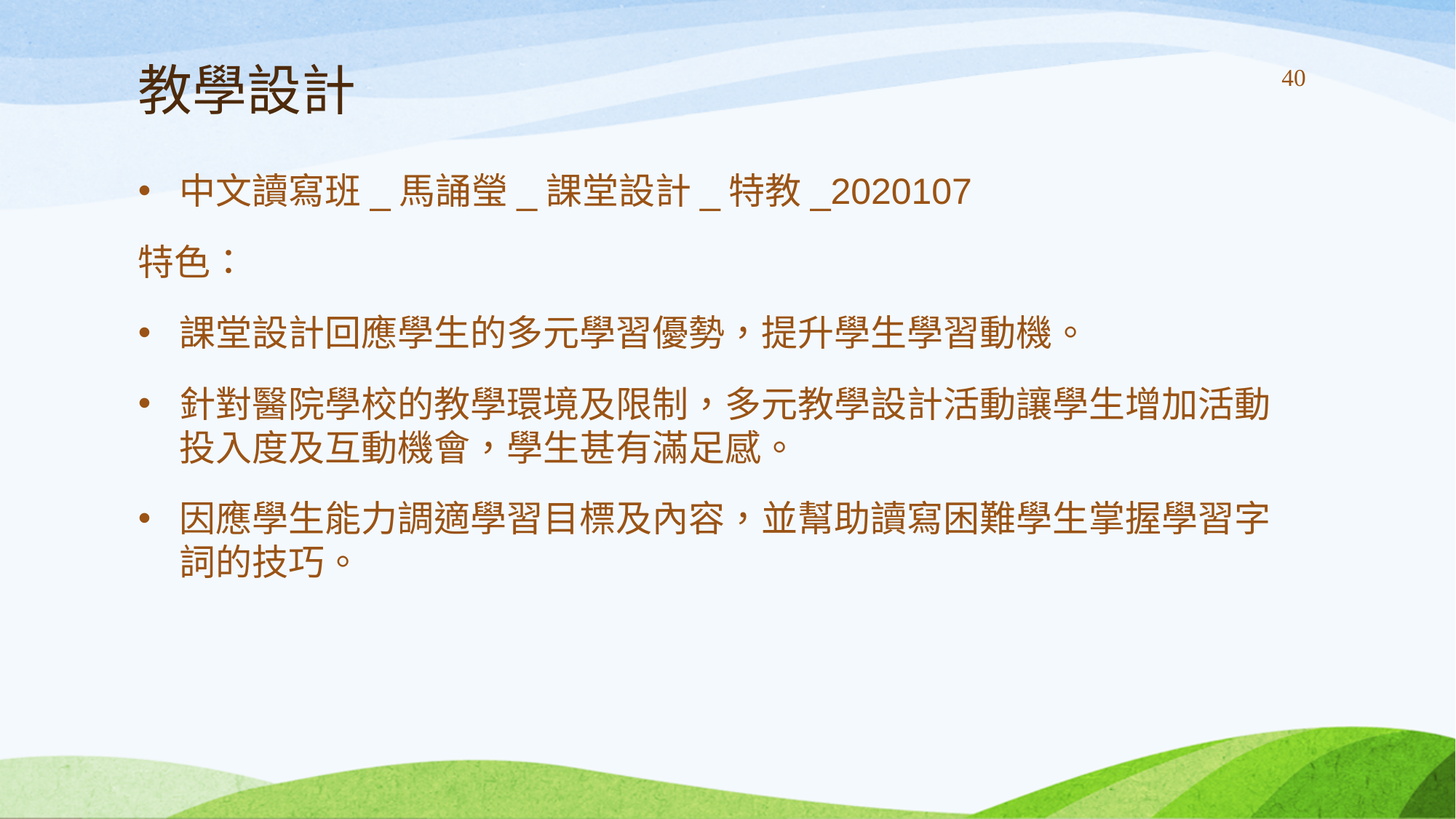

# 教學設計
40
中文讀寫班_馬誦瑩_課堂設計_特教_2020107
特色：
課堂設計回應學生的多元學習優勢，提升學生學習動機。
針對醫院學校的教學環境及限制，多元教學設計活動讓學生增加活動投入度及互動機會，學生甚有滿足感。
因應學生能力調適學習目標及內容，並幫助讀寫困難學生掌握學習字詞的技巧。